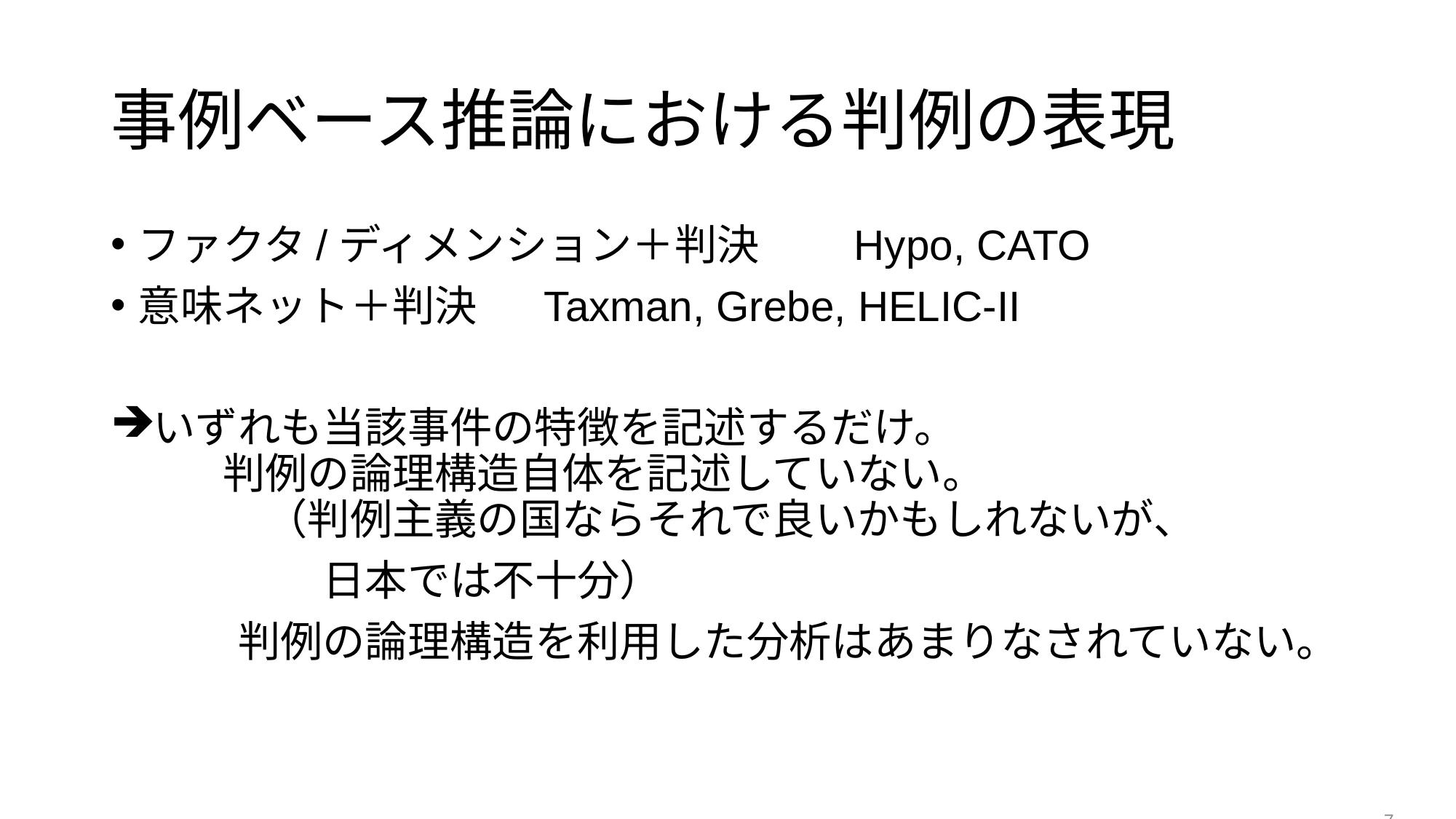

# 事例ベース推論における判例の表現
ファクタ/ディメンション＋判決　　Hypo, CATO
意味ネット＋判決      Taxman, Grebe, HELIC-II

いずれも当該事件の特徴を記述するだけ。
　　判例の論理構造自体を記述していない。
　　　（判例主義の国ならそれで良いかもしれないが、
　　　　　日本では不十分）
　　　判例の論理構造を利用した分析はあまりなされていない。

7